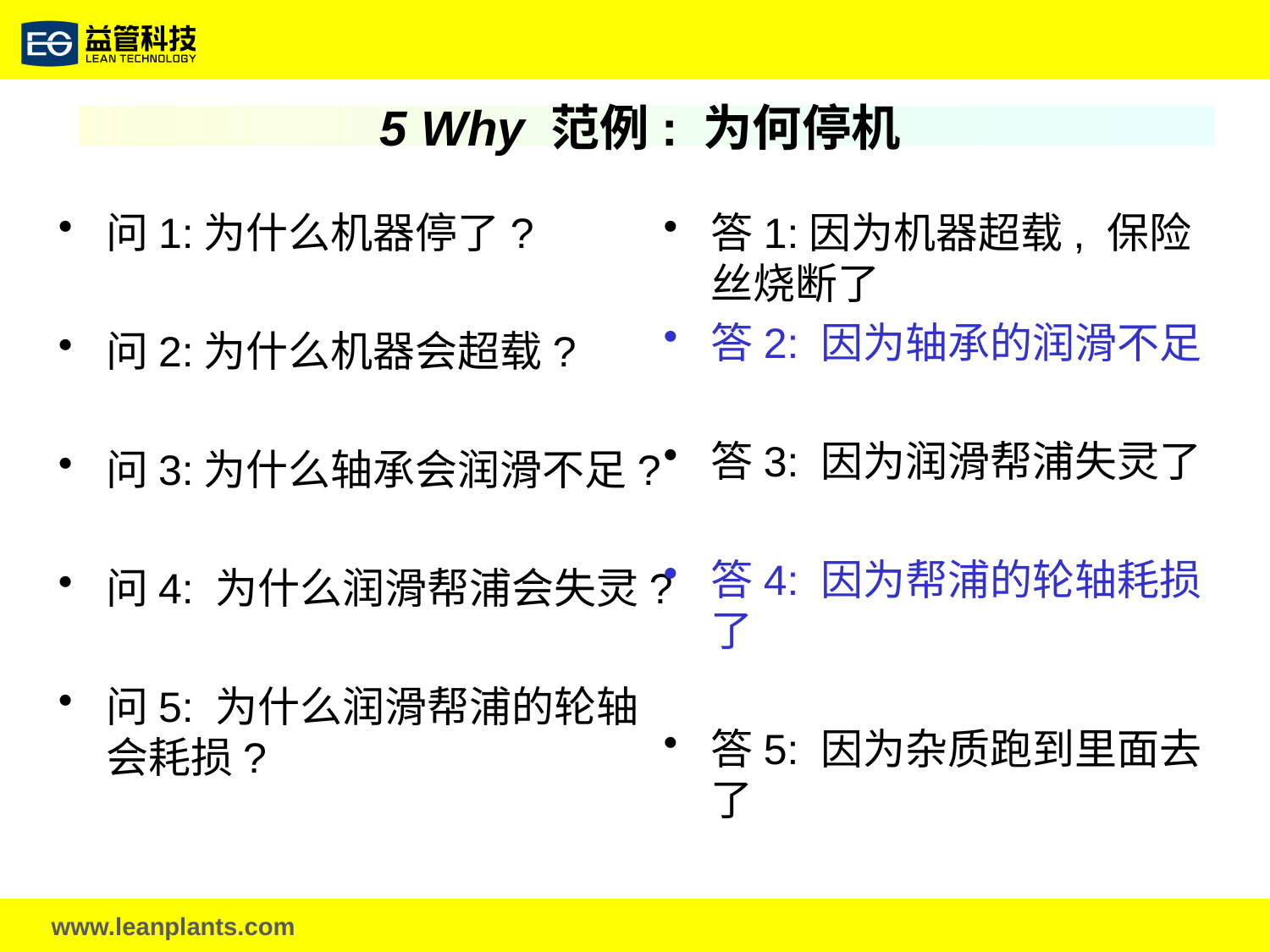

5 Why 范例: 为何停机
问1:为什么机器停了?

问2:为什么机器会超载?

问3:为什么轴承会润滑不足?

问4: 为什么润滑帮浦会失灵?

问5: 为什么润滑帮浦的轮轴会耗损?
答1:因为机器超载, 保险丝烧断了
答2: 因为轴承的润滑不足

答3: 因为润滑帮浦失灵了

答4: 因为帮浦的轮轴耗损了

答5: 因为杂质跑到里面去了
17